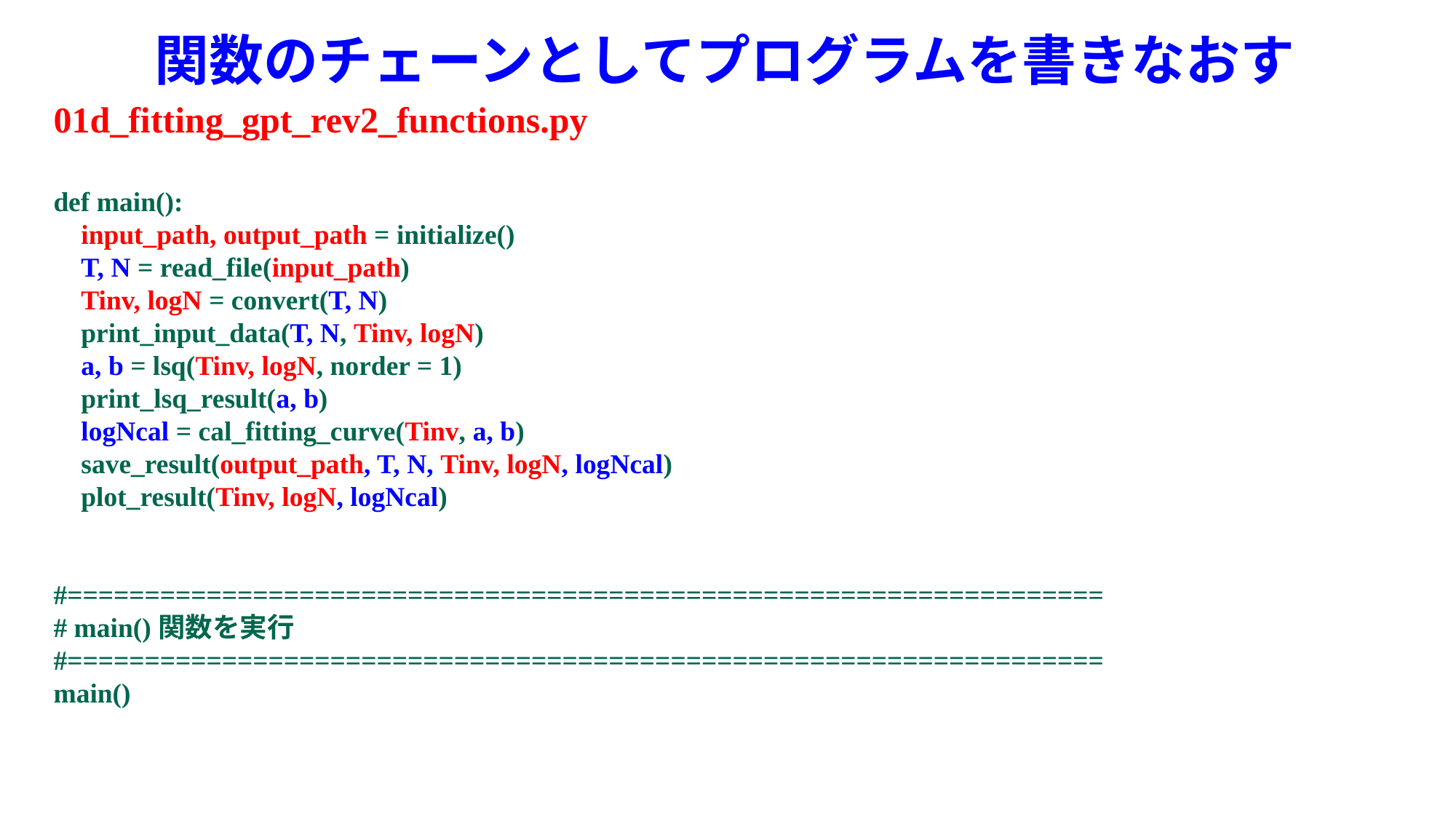

# 関数のチェーンとしてプログラムを書きなおす
01d_fitting_gpt_rev2_functions.py

def main():
    input_path, output_path = initialize()
    T, N = read_file(input_path)
    Tinv, logN = convert(T, N)
    print_input_data(T, N, Tinv, logN)
    a, b = lsq(Tinv, logN, norder = 1)
    print_lsq_result(a, b)
    logNcal = cal_fitting_curve(Tinv, a, b)
    save_result(output_path, T, N, Tinv, logN, logNcal)
    plot_result(Tinv, logN, logNcal)
#===================================================================
# main()関数を実行
#===================================================================
main()